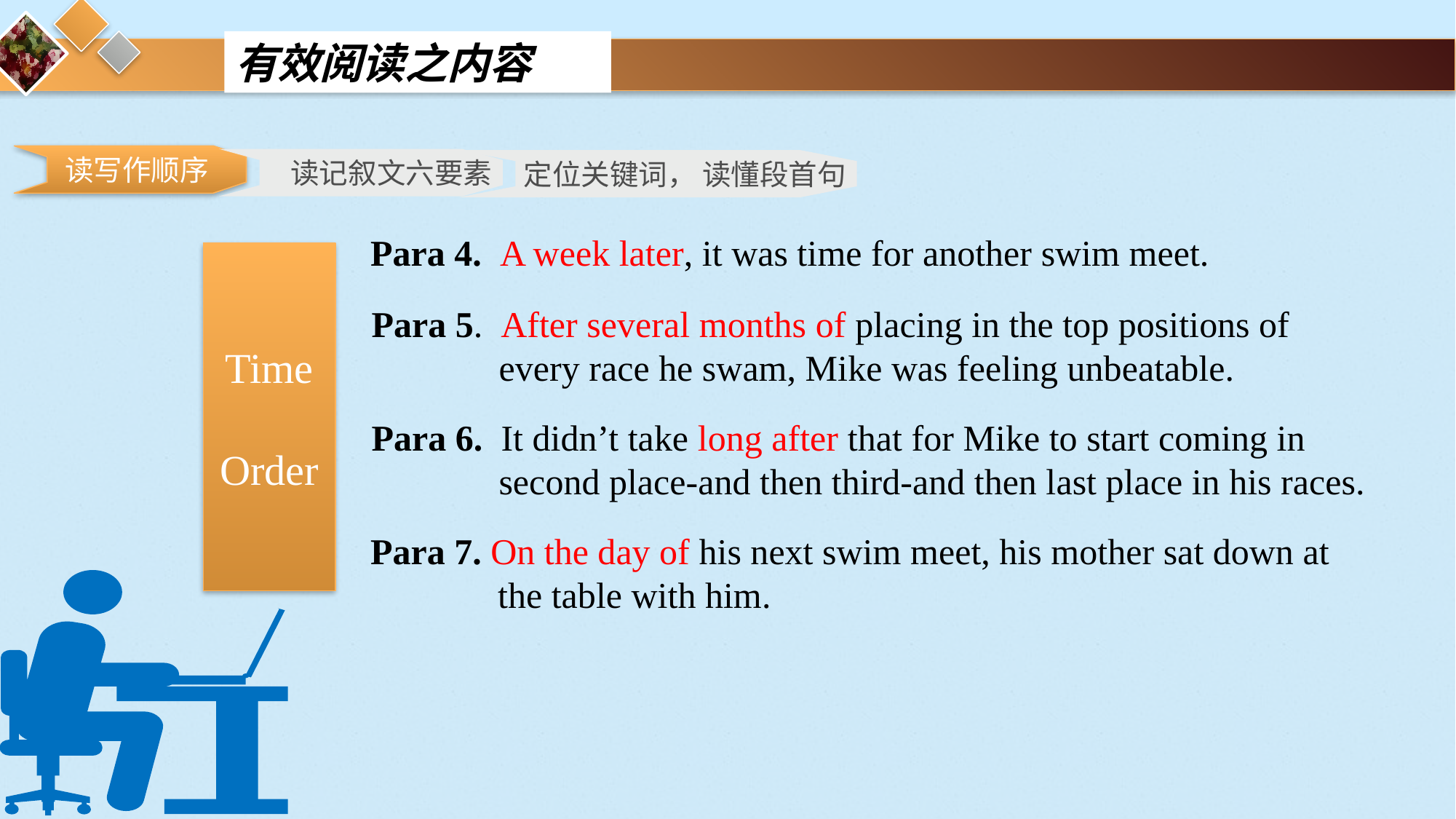

有效阅读之内容
 读写作顺序
读记叙文六要素
定位关键词， 读懂段首句
Para 4.  A week later, it was time for another swim meet.
Time
  Order
Para 5.  After several months of placing in the top positions of
              every race he swam, Mike was feeling unbeatable.
Para 6.  It didn’t take long after that for Mike to start coming in
              second place-and then third-and then last place in his races.
Para 7. On the day of his next swim meet, his mother sat down at
              the table with him.